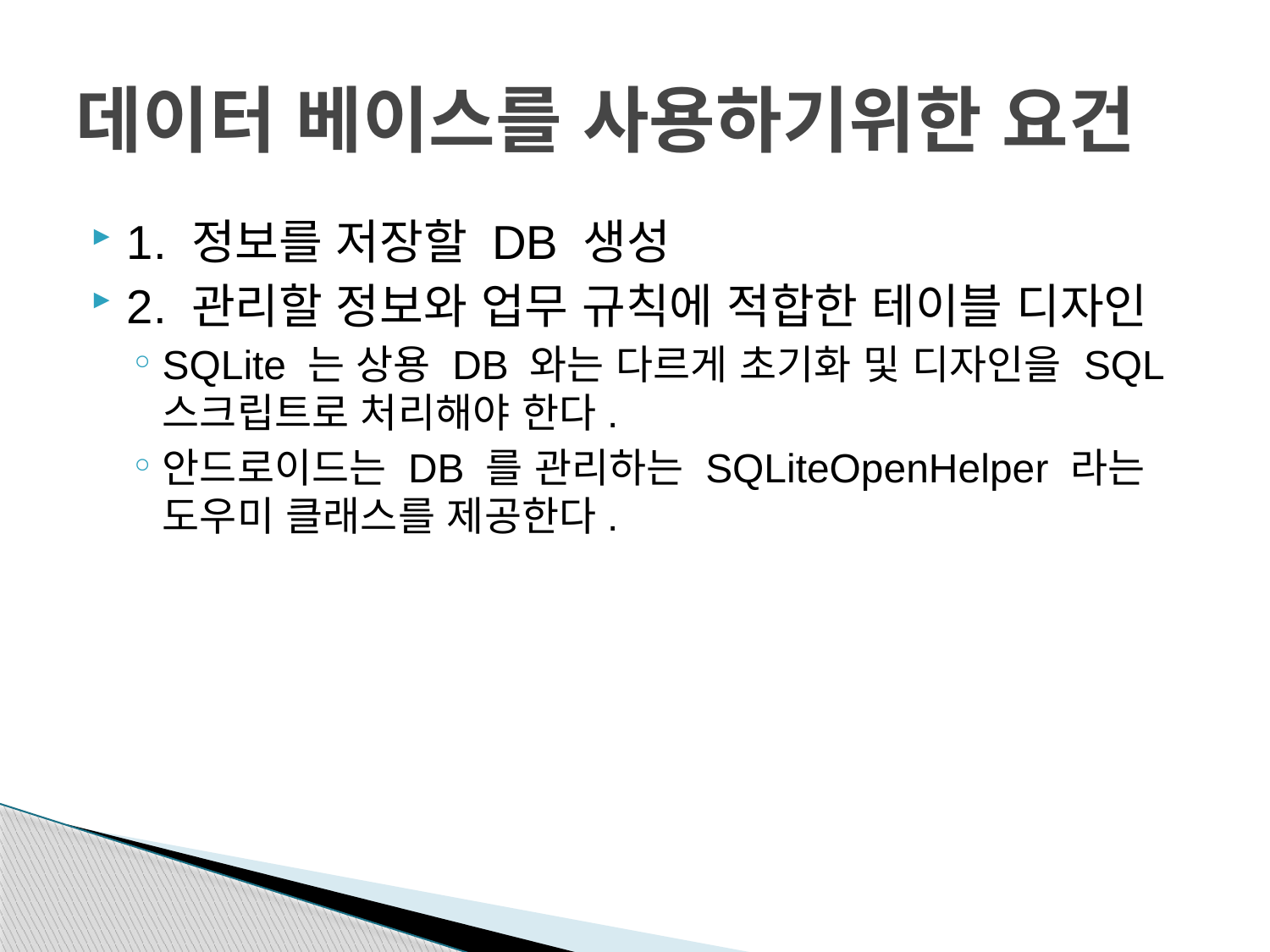

# 데이터 베이스를 사용하기위한 요건
1. 정보를 저장할 DB 생성
2. 관리할 정보와 업무 규칙에 적합한 테이블 디자인
SQLite 는 상용 DB 와는 다르게 초기화 및 디자인을 SQL 스크립트로 처리해야 한다.
안드로이드는 DB 를 관리하는 SQLiteOpenHelper 라는 도우미 클래스를 제공한다.